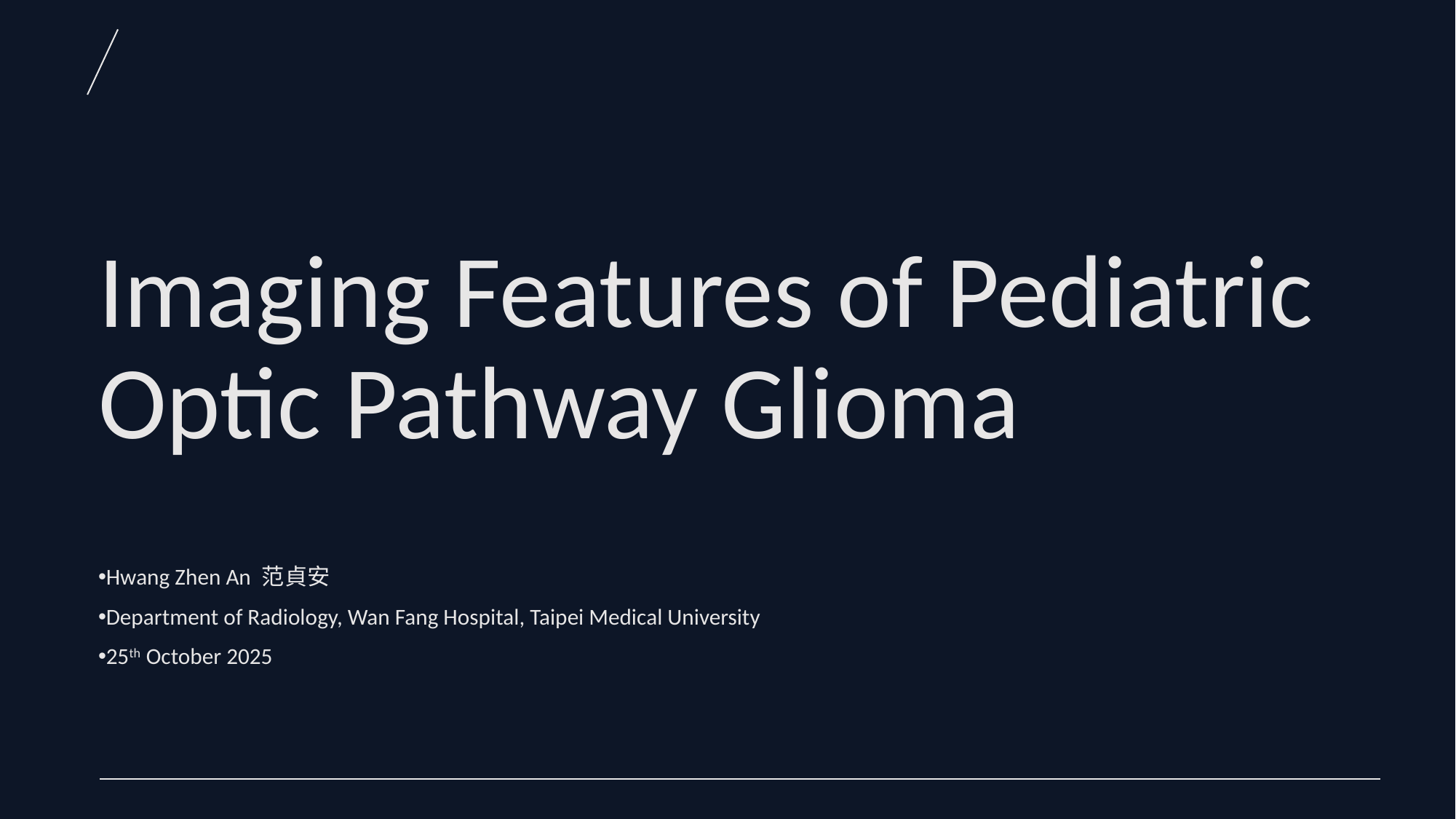

# Imaging Features of Pediatric Optic Pathway Glioma

Hwang Zhen An 范貞安
Department of Radiology, Wan Fang Hospital, Taipei Medical University
25th  October 2025